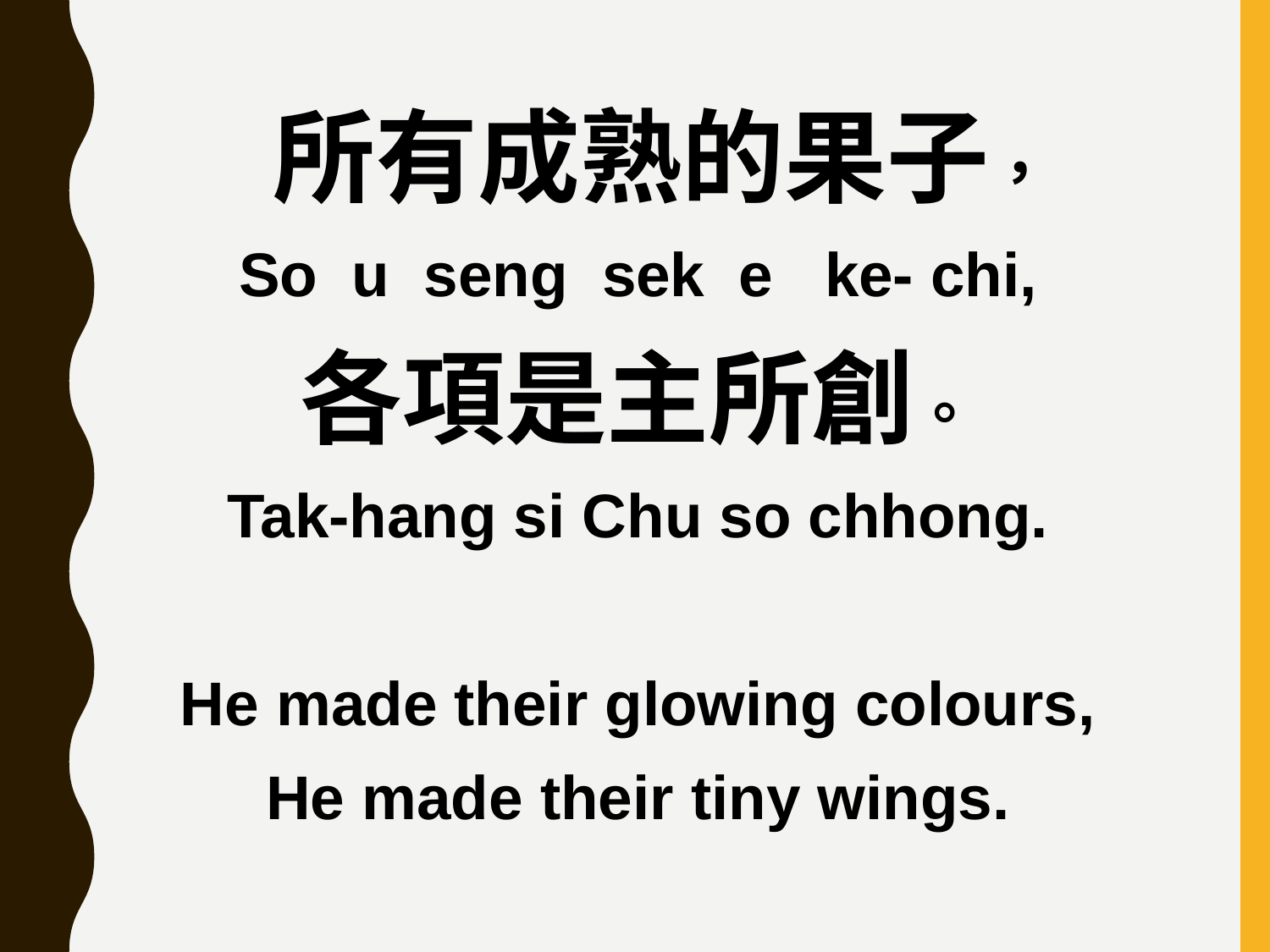

所有成熟的果子，
So  u  seng  sek  e   ke- chi,
各項是主所創。
Tak-hang si Chu so chhong.

He made their glowing colours,
He made their tiny wings.